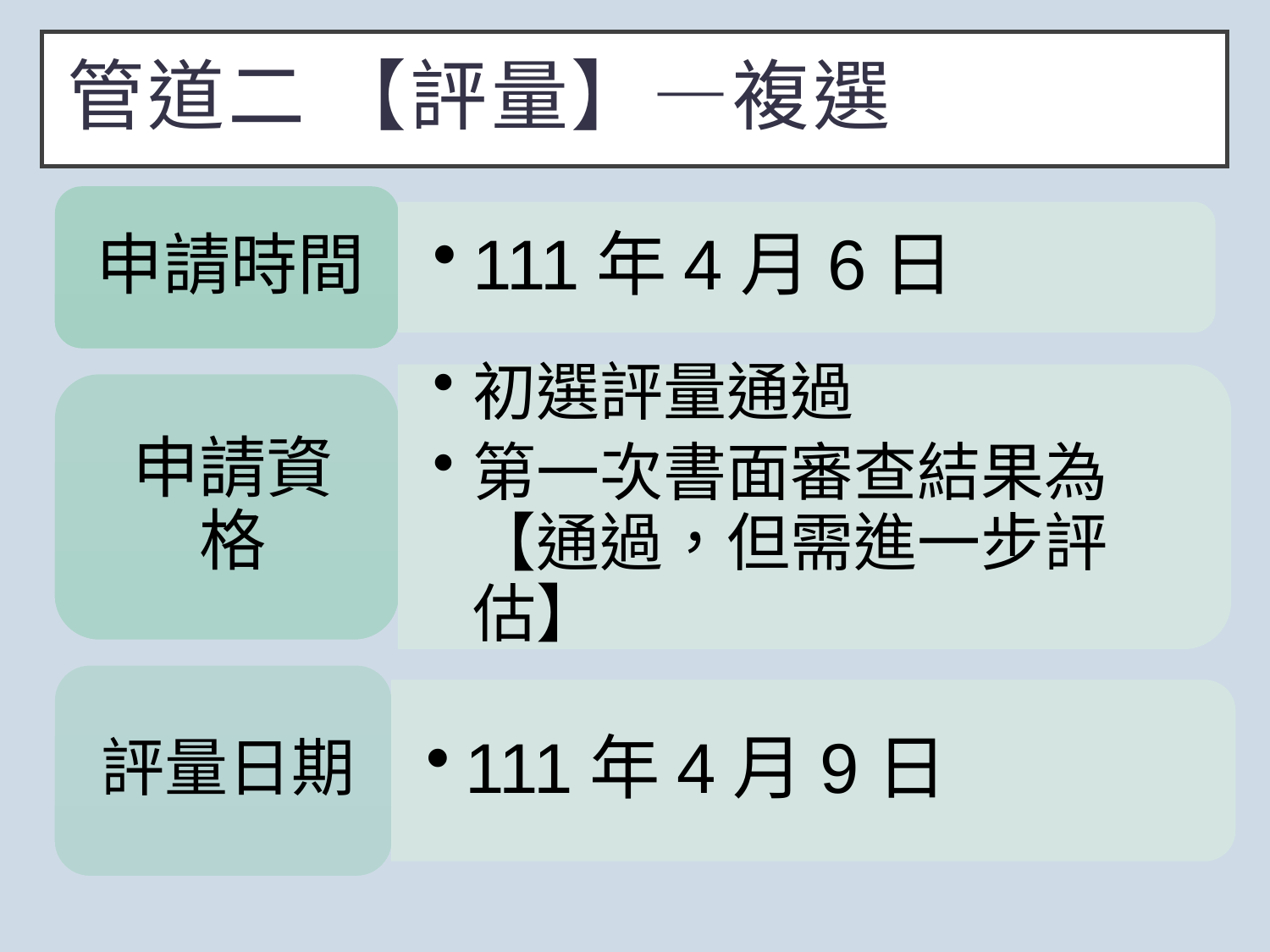

# 管道二 【評量】—複選
111年4月6日
申請時間
初選評量通過
第一次書面審查結果為【通過，但需進一步評估】
申請資格
111年4月9日
評量日期